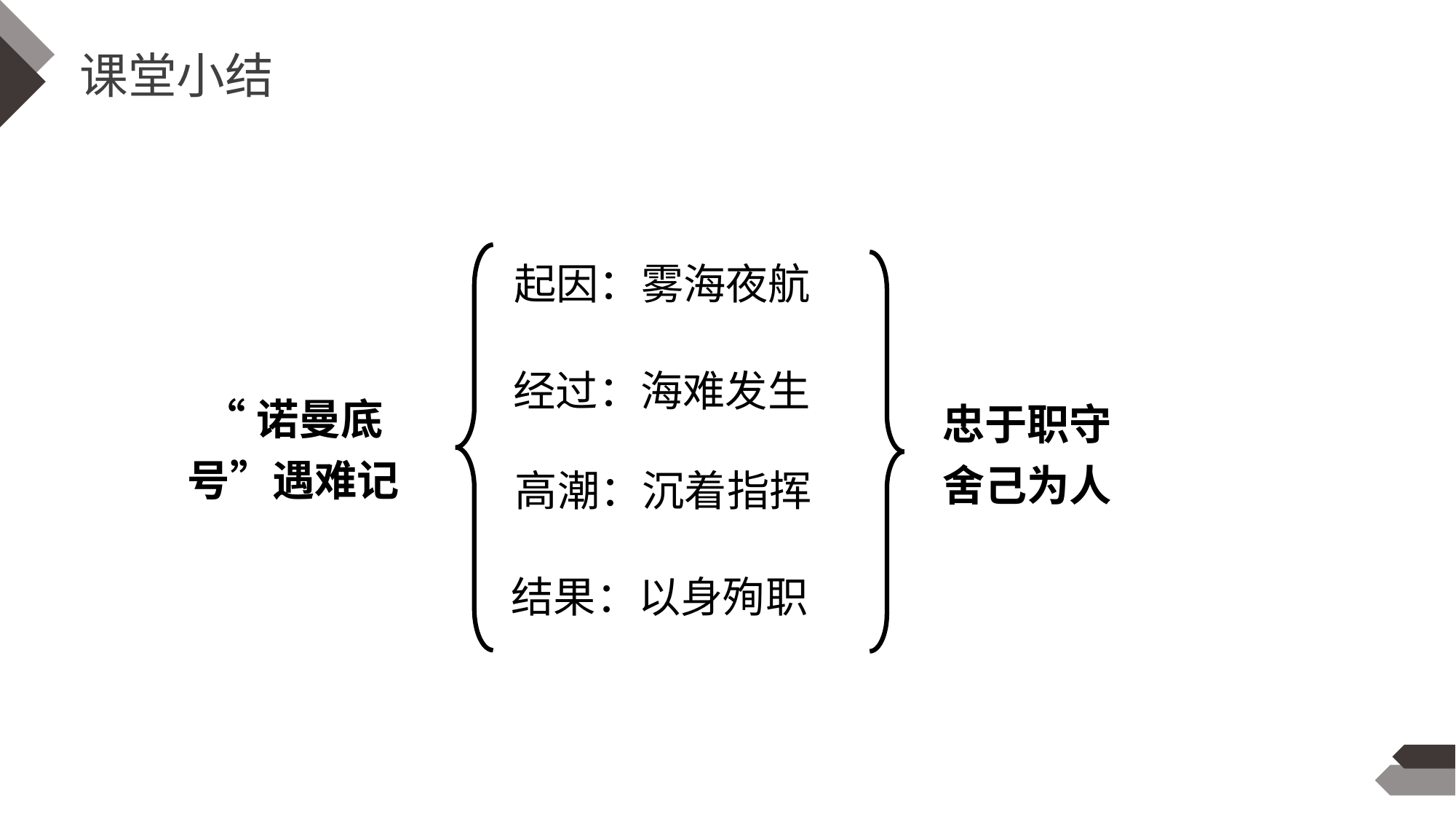

课堂小结
起因：雾海夜航

经过：海难发生
高潮：沉着指挥
结果：以身殉职
“诺曼底号”遇难记
忠于职守
舍己为人